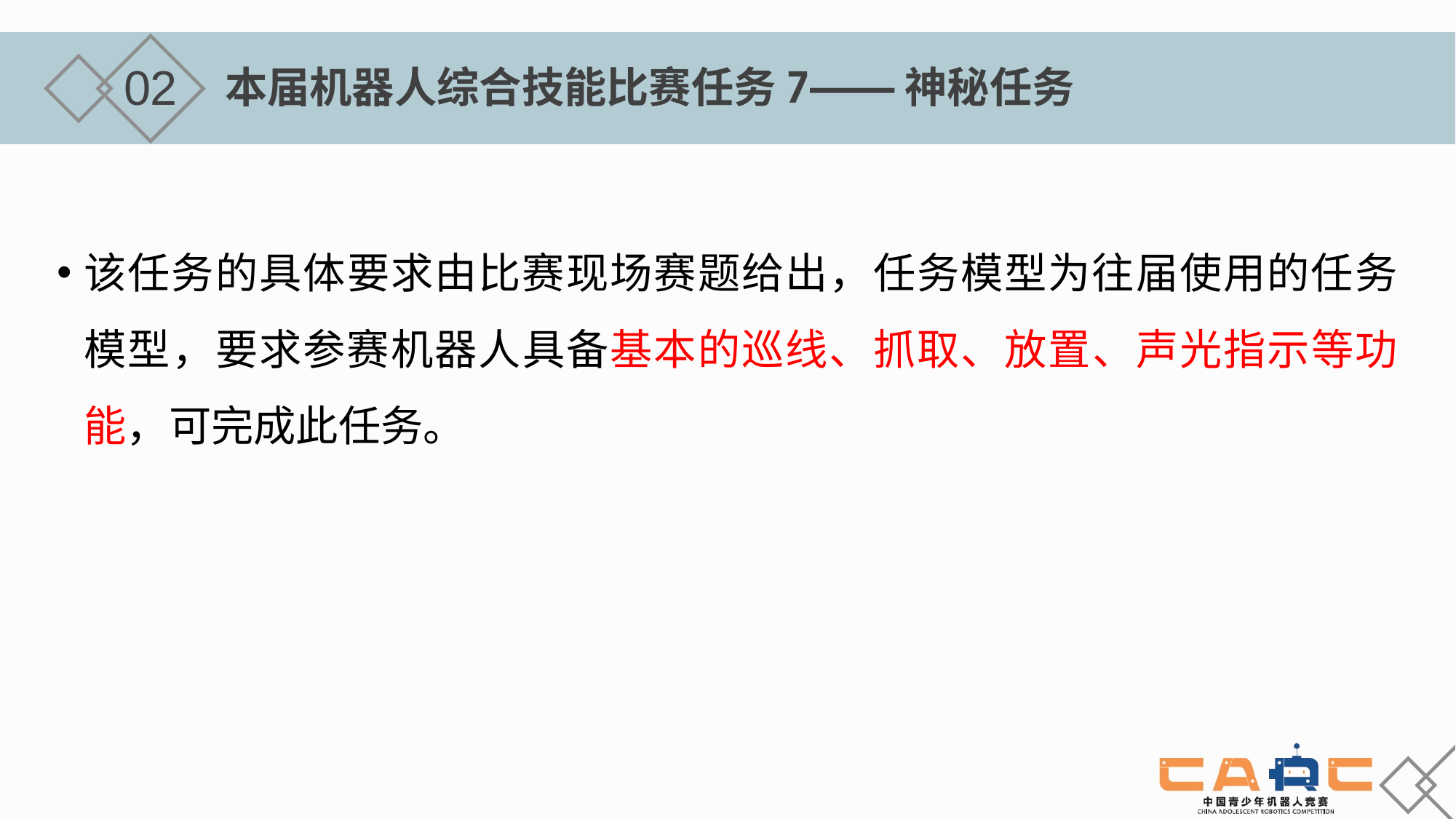

02
本届机器人综合技能比赛任务7——神秘任务

该任务的具体要求由比赛现场赛题给出，任务模型为往届使用的任务模型，要求参赛机器人具备基本的巡线、抓取、放置、声光指示等功能，可完成此任务。